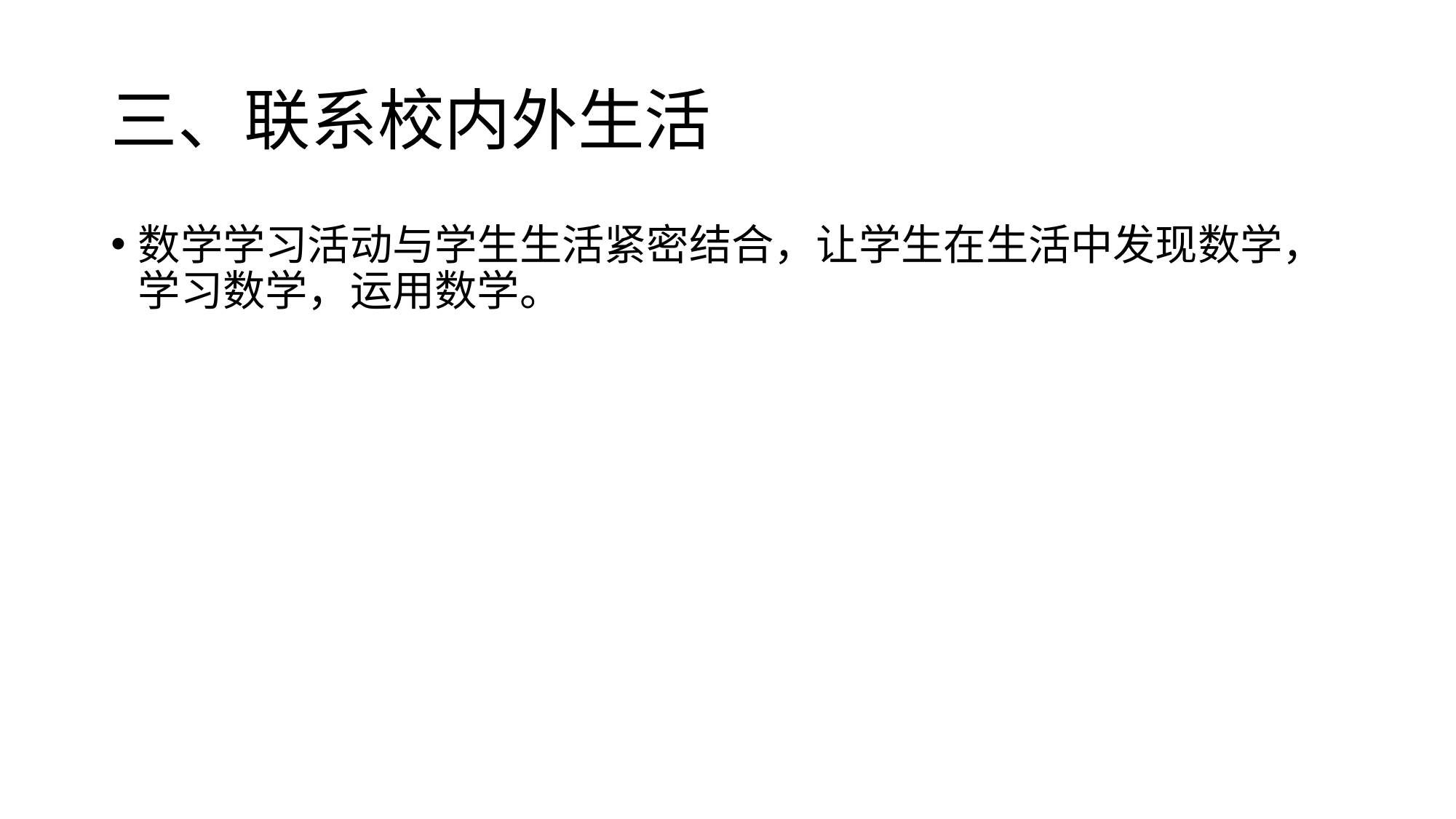

# 三、联系校内外生活
数学学习活动与学生生活紧密结合，让学生在生活中发现数学，学习数学，运用数学。